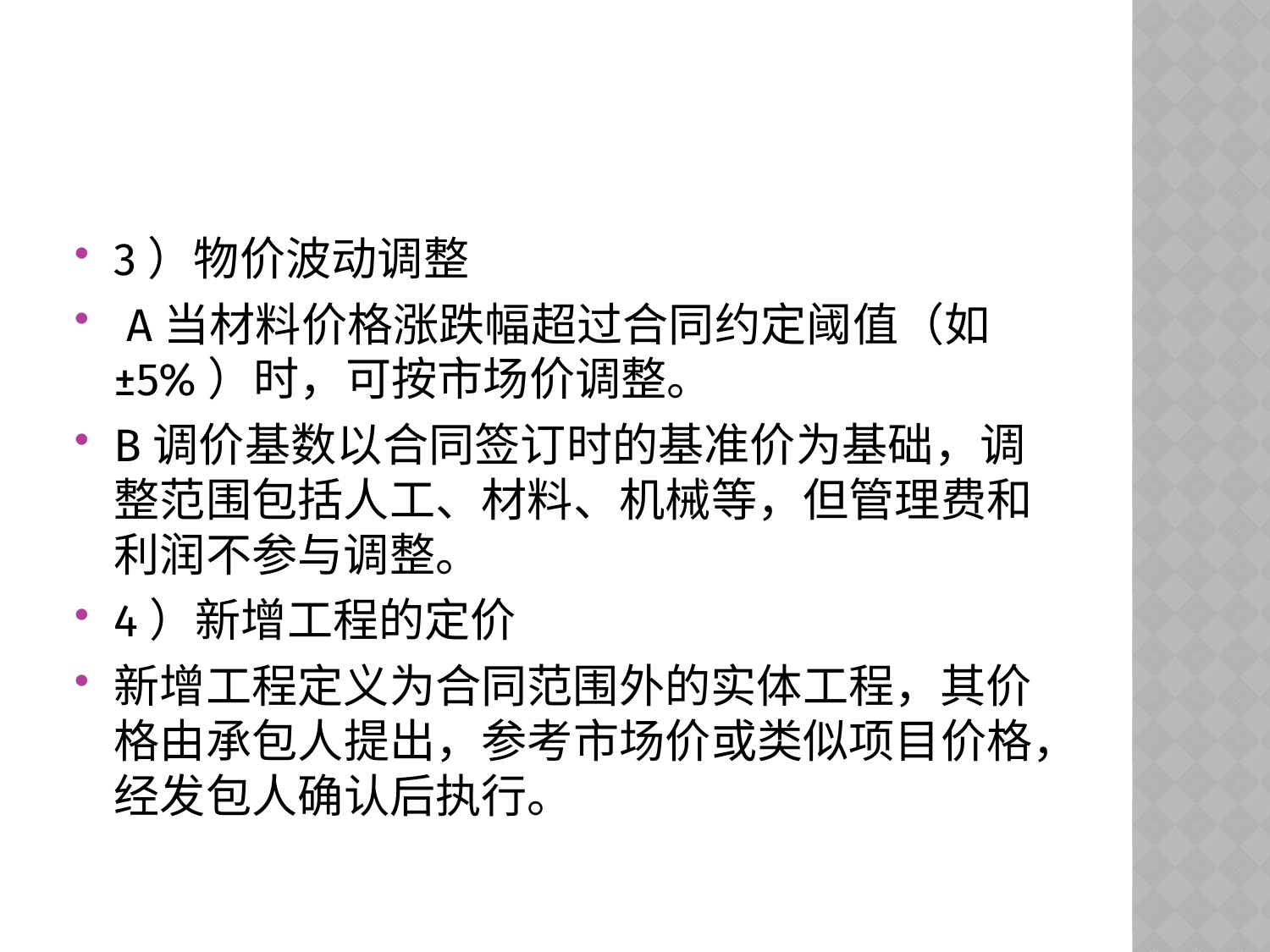

#
3）物价波动调整
 A当材料价格涨跌幅超过合同约定阈值（如±5%）时，可按市场价调整。
B调价基数以合同签订时的基准价为基础，调整范围包括人工、材料、机械等，但管理费和利润不参与调整。
4）新增工程的定价
新增工程定义为合同范围外的实体工程，其价格由承包人提出，参考市场价或类似项目价格，经发包人确认后执行。